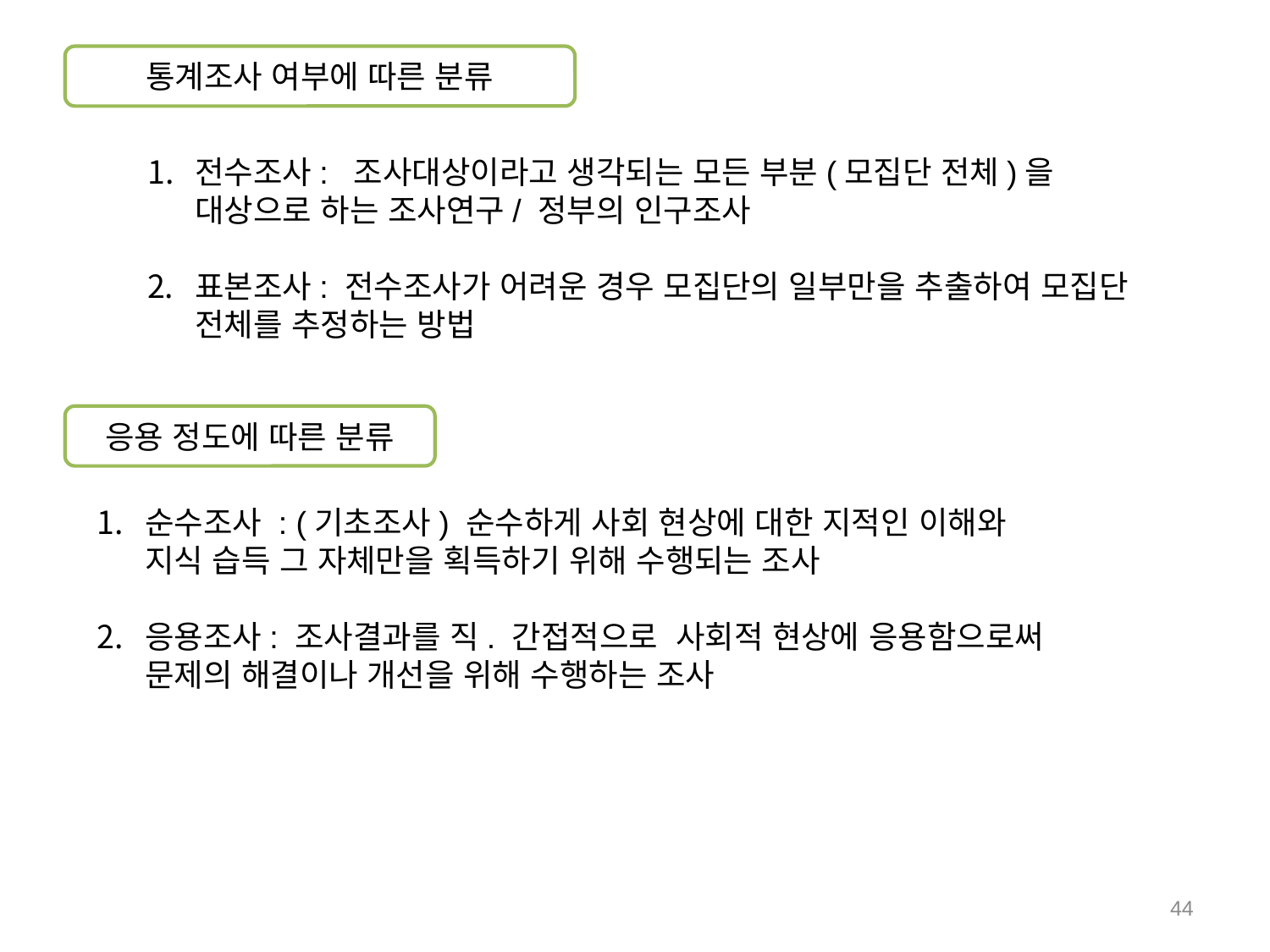

통계조사 여부에 따른 분류
전수조사:  조사대상이라고 생각되는 모든 부분(모집단 전체)을 대상으로 하는 조사연구/ 정부의 인구조사

표본조사: 전수조사가 어려운 경우 모집단의 일부만을 추출하여 모집단 전체를 추정하는 방법
응용 정도에 따른 분류
순수조사 : (기초조사) 순수하게 사회 현상에 대한 지적인 이해와 지식 습득 그 자체만을 획득하기 위해 수행되는 조사

응용조사: 조사결과를 직. 간접적으로  사회적 현상에 응용함으로써 문제의 해결이나 개선을 위해 수행하는 조사
44